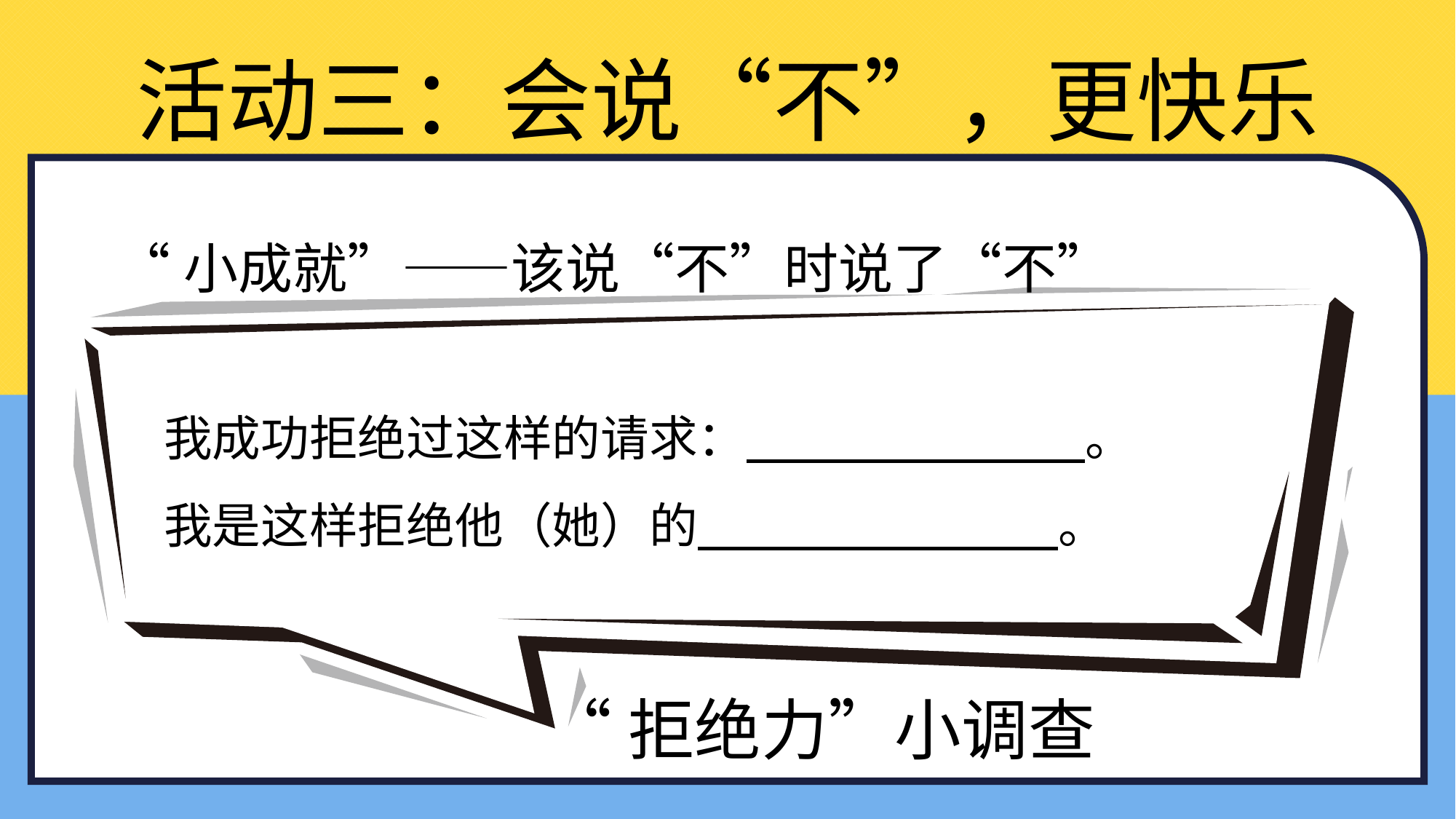

活动三：会说“不”，更快乐

“小成就”——该说“不”时说了“不”

我成功拒绝过这样的请求：                               。
我是这样拒绝他（她）的                                 。

“拒绝力”小调查